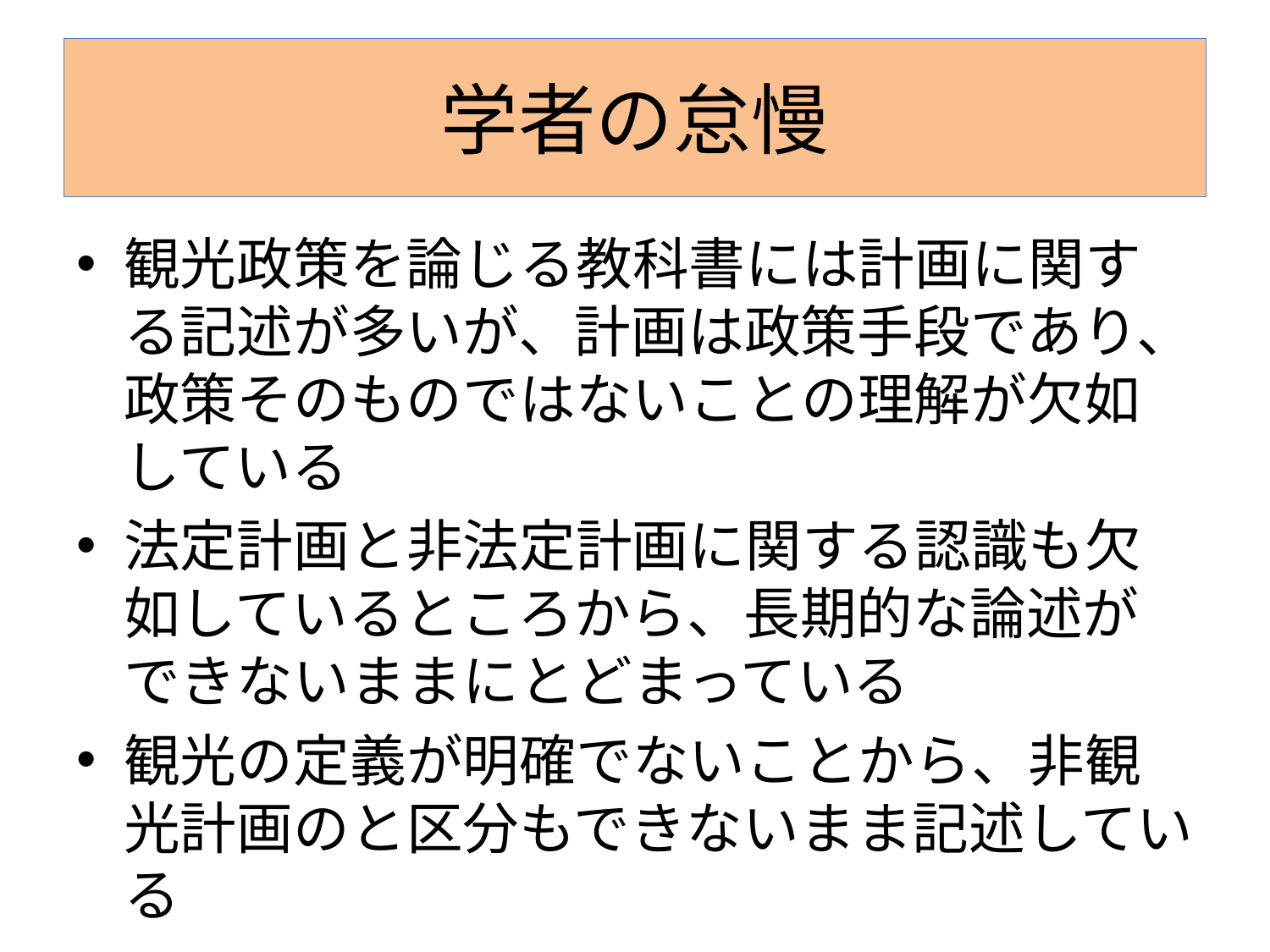

# 学者の怠慢
観光政策を論じる教科書には計画に関する記述が多いが、計画は政策手段であり、政策そのものではないことの理解が欠如している
法定計画と非法定計画に関する認識も欠如しているところから、長期的な論述ができないままにとどまっている
観光の定義が明確でないことから、非観光計画のと区分もできないまま記述している